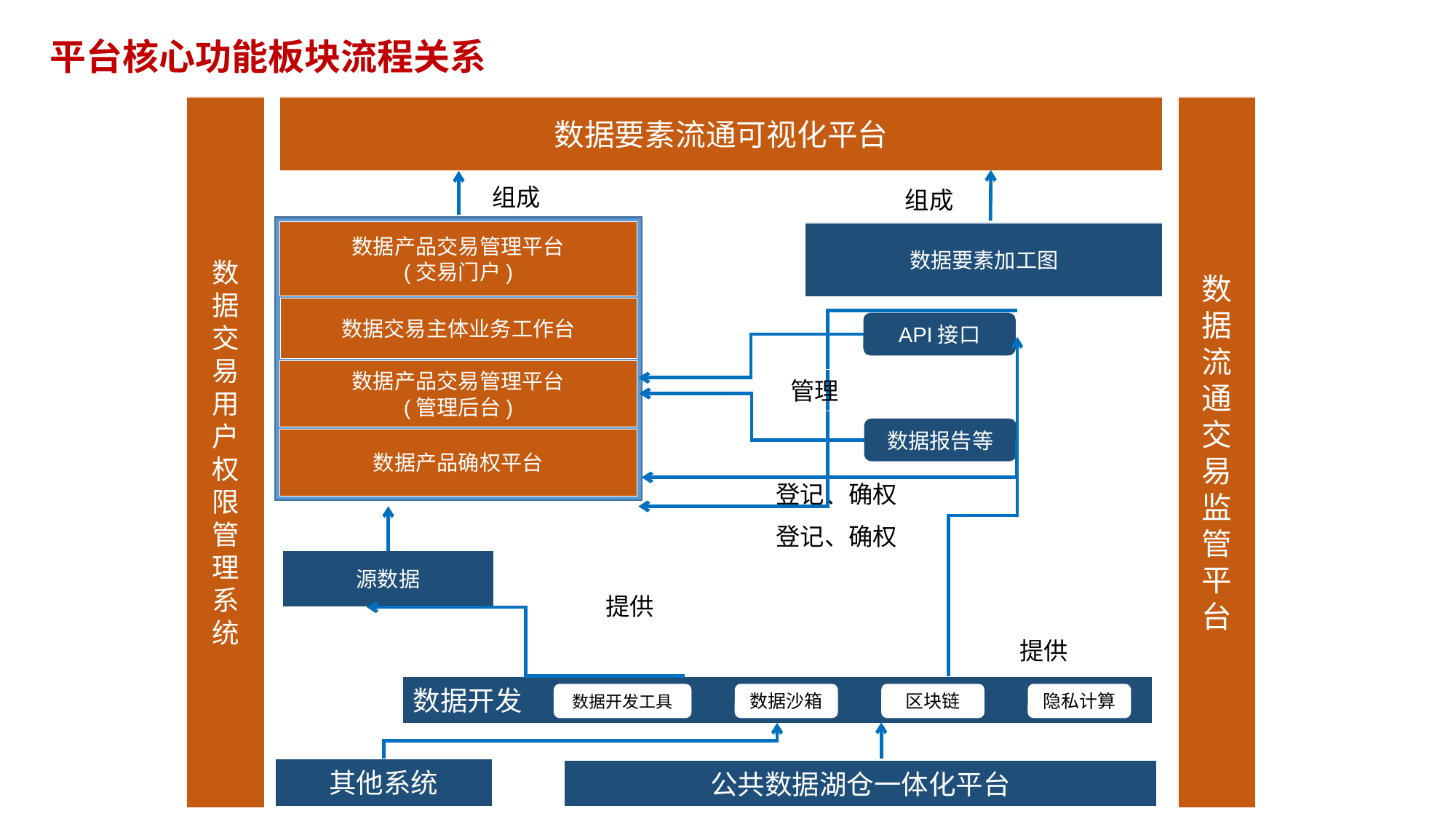

平台核心功能板块流程关系

数
据
流
通
交
易
监
管
平
台
数
据
交
易
用
户
权
限
管
理
系
统
数据要素流通可视化平台
组成
组成

数据产品交易管理平台
(交易门户)
数据要素加工图
数据交易主体业务工作台
API接口
数据产品交易管理平台
(管理后台)
管理
数据报告等
数据产品确权平台
登记、确权
登记、确权
源数据
提供
提供
数据开发
数据开发工具
数据沙箱
区块链
隐私计算
其他系统
公共数据湖仓一体化平台